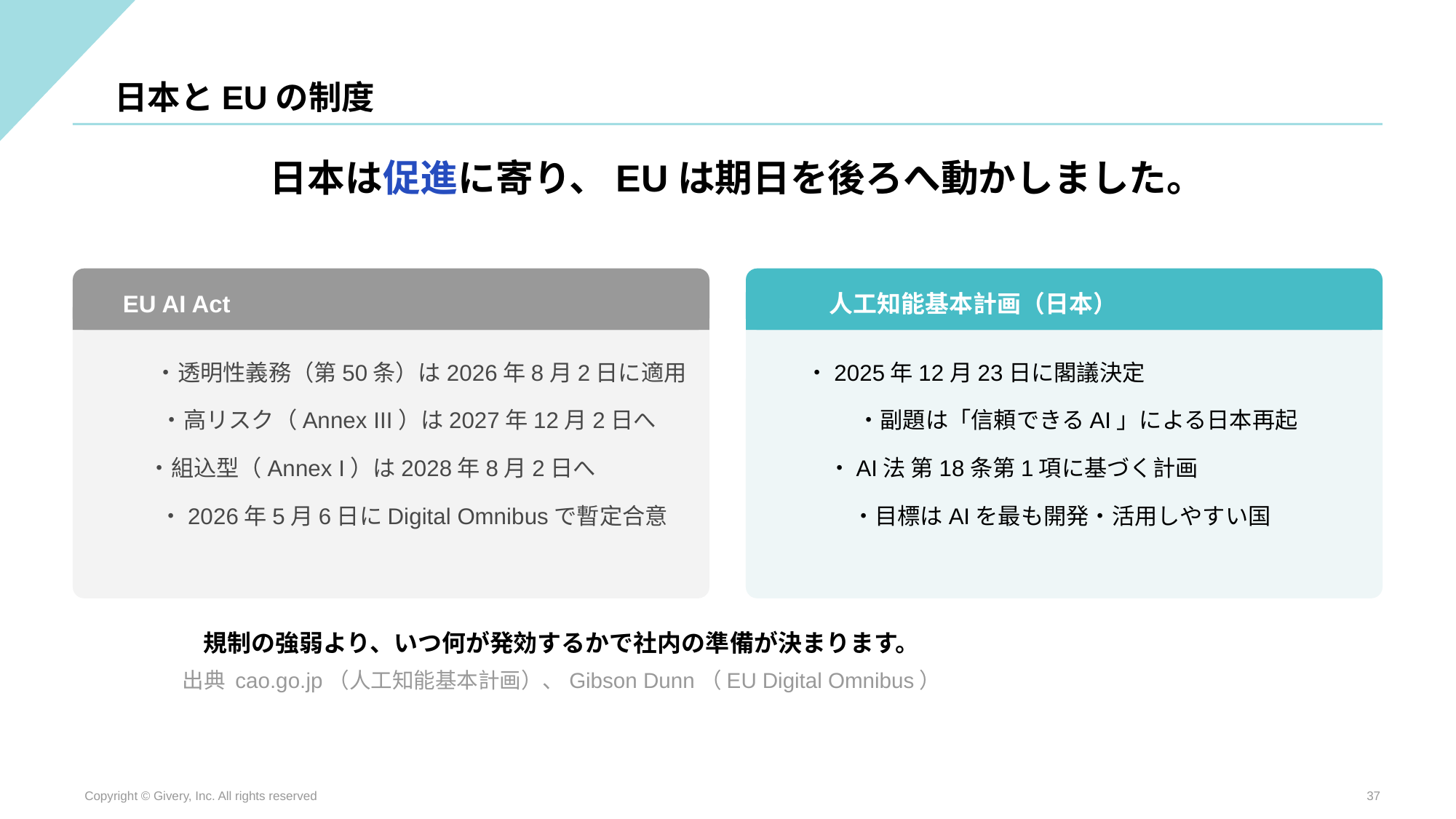

日本とEUの制度

日本は促進に寄り、EUは期日を後ろへ動かしました。

EU AI Act
人工知能基本計画（日本）

・透明性義務（第50条）は2026年8月2日に適用
・2025年12月23日に閣議決定
・高リスク（Annex III）は2027年12月2日へ
・副題は「信頼できるAI」による日本再起
・組込型（Annex I）は2028年8月2日へ
・AI法 第18条第1項に基づく計画
・2026年5月6日にDigital Omnibusで暫定合意
・目標はAIを最も開発・活用しやすい国
規制の強弱より、いつ何が発効するかで社内の準備が決まります。
出典 cao.go.jp（人工知能基本計画）、Gibson Dunn（EU Digital Omnibus）
Copyright © Givery, Inc. All rights reserved
37